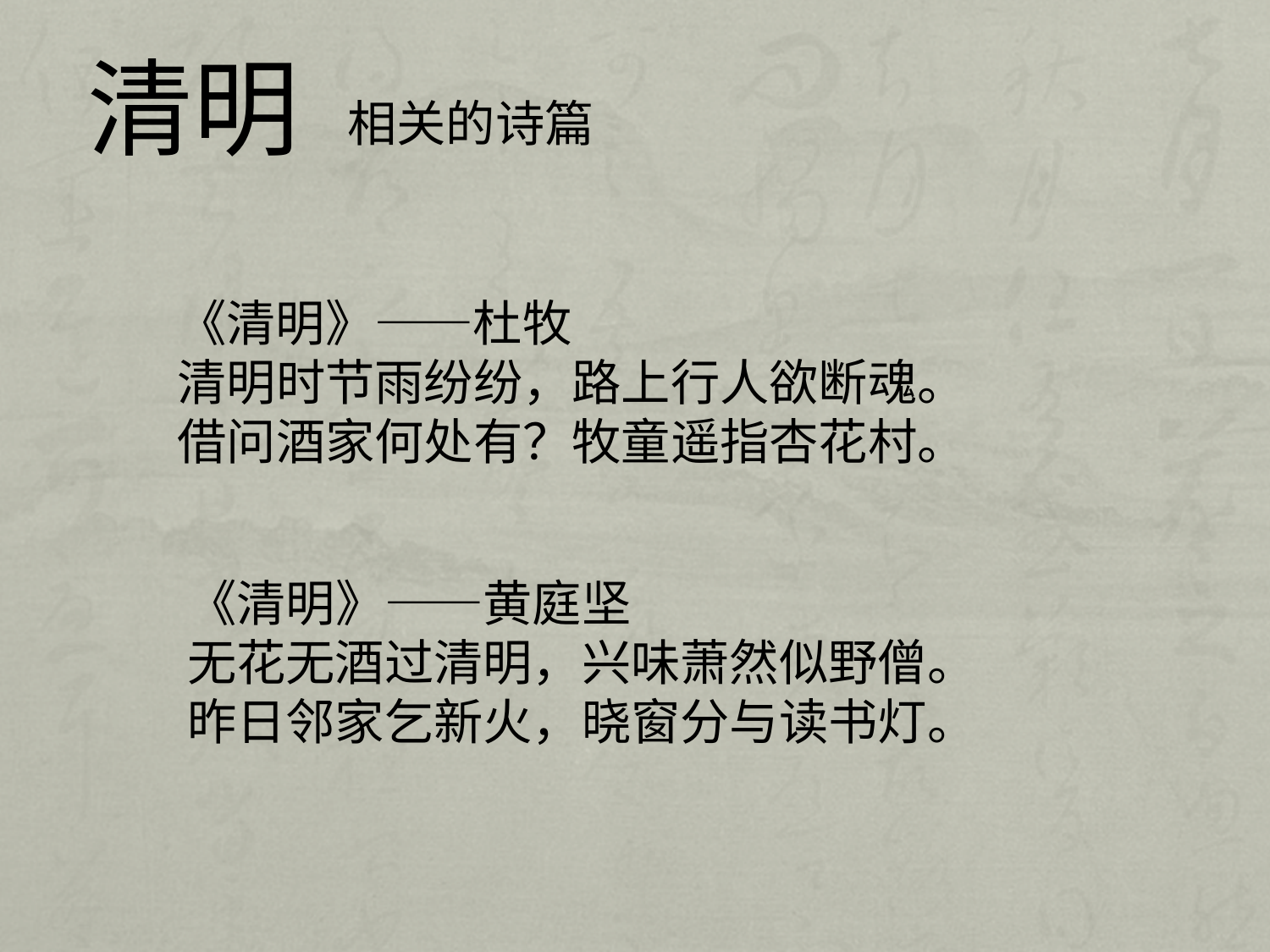

清明
相关的诗篇
《清明》——杜牧
清明时节雨纷纷，路上行人欲断魂。
借问酒家何处有？牧童遥指杏花村。
《清明》——黄庭坚
无花无酒过清明，兴味萧然似野僧。
昨日邻家乞新火，晓窗分与读书灯。